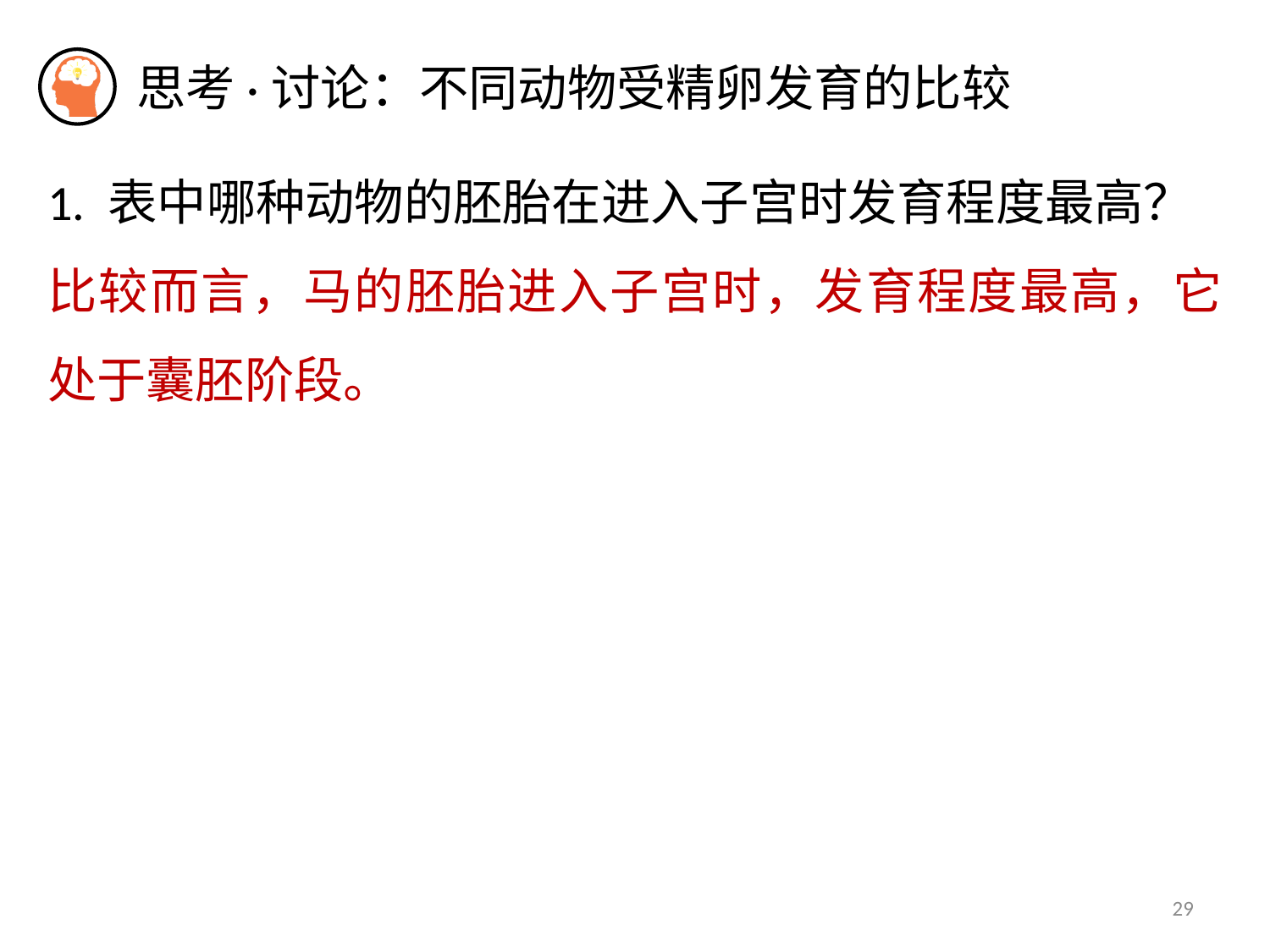

思考·讨论：不同动物受精卵发育的比较
1. 表中哪种动物的胚胎在进入子宫时发育程度最高？
比较而言，马的胚胎进入子宫时，发育程度最高，它处于囊胚阶段。
29